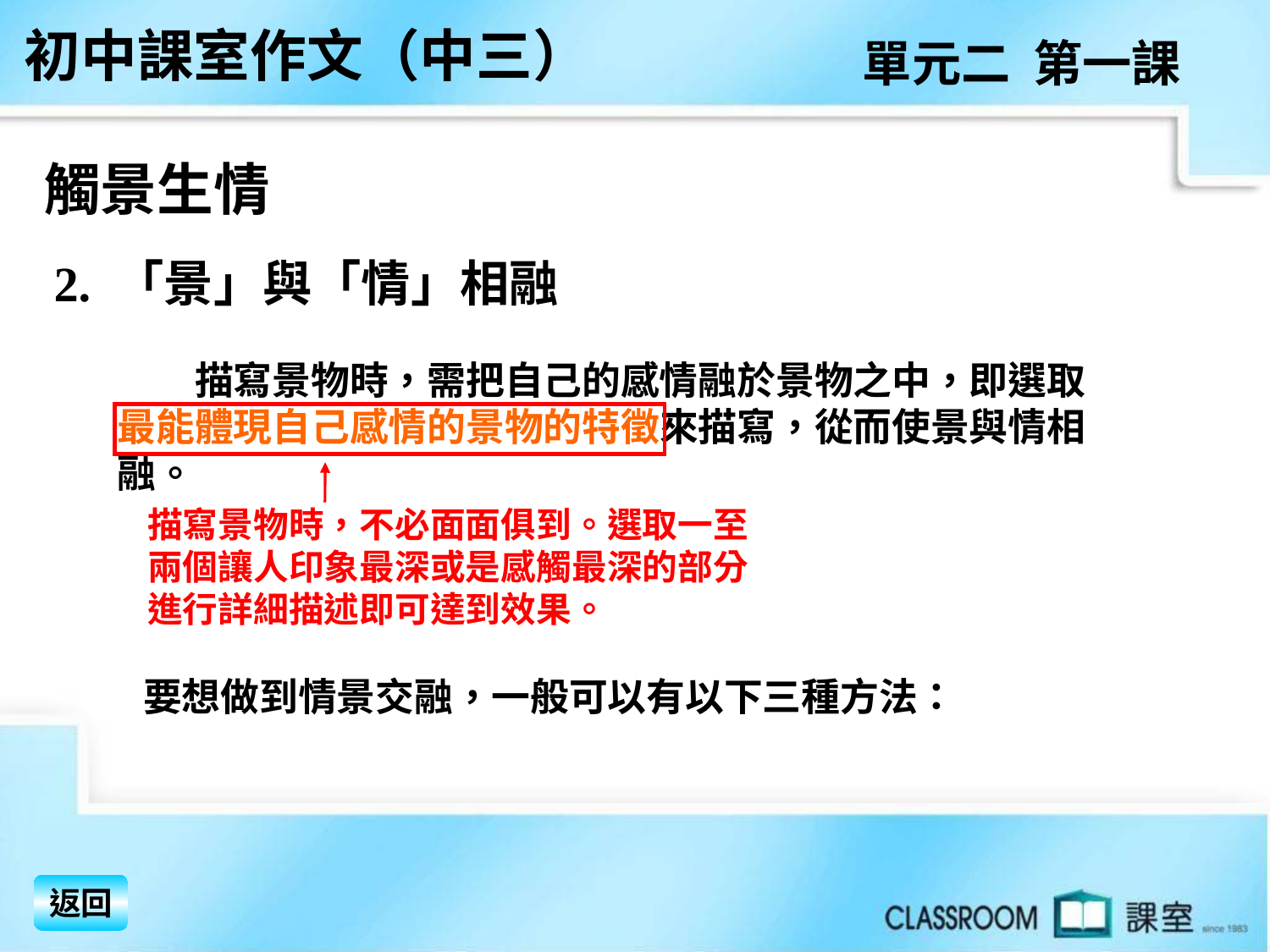

初中課室作文（中三）
單元二  第一課
觸景生情
2. 「景」與「情」相融

　　描寫景物時，需把自己的感情融於景物之中，即選取
最能體現自己感情的景物的特徵來描寫，從而使景與情相
融。

描寫景物時，不必面面俱到。選取一至兩個讓人印象最深或是感觸最深的部分進行詳細描述即可達到效果。

要想做到情景交融，一般可以有以下三種方法：
返回